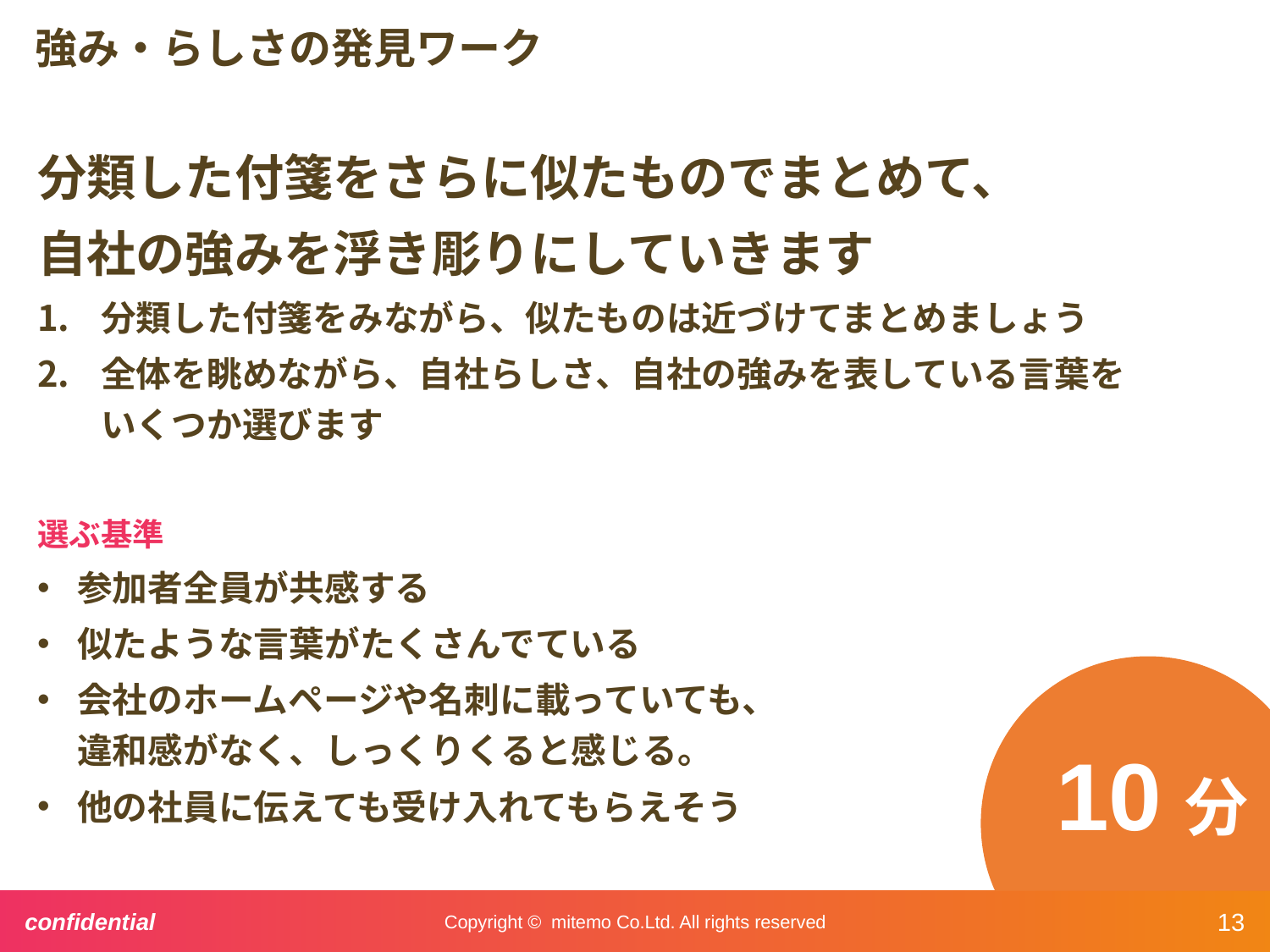

# 強み・らしさの発見ワーク
分類した付箋をさらに似たものでまとめて、
自社の強みを浮き彫りにしていきます
分類した付箋をみながら、似たものは近づけてまとめましょう
全体を眺めながら、自社らしさ、自社の強みを表している言葉を
いくつか選びます

選ぶ基準
参加者全員が共感する
似たような言葉がたくさんでている
会社のホームページや名刺に載っていても、
違和感がなく、しっくりくると感じる。
他の社員に伝えても受け入れてもらえそう

10分